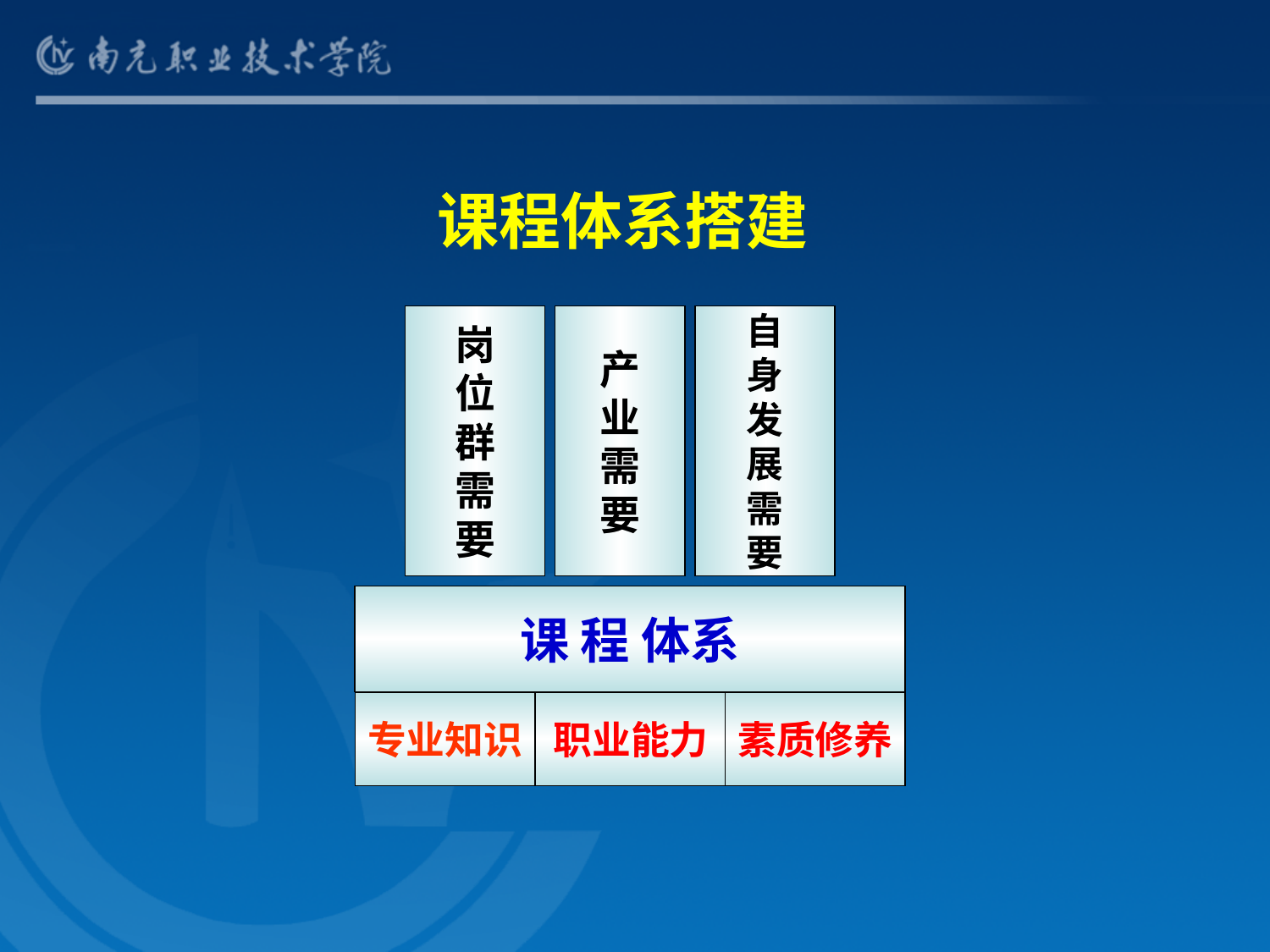

课程体系搭建
岗
位
群
需
要
产
业
需
要
自
身
发
展
需
要
课 程 体系
专业知识
职业能力
素质修养